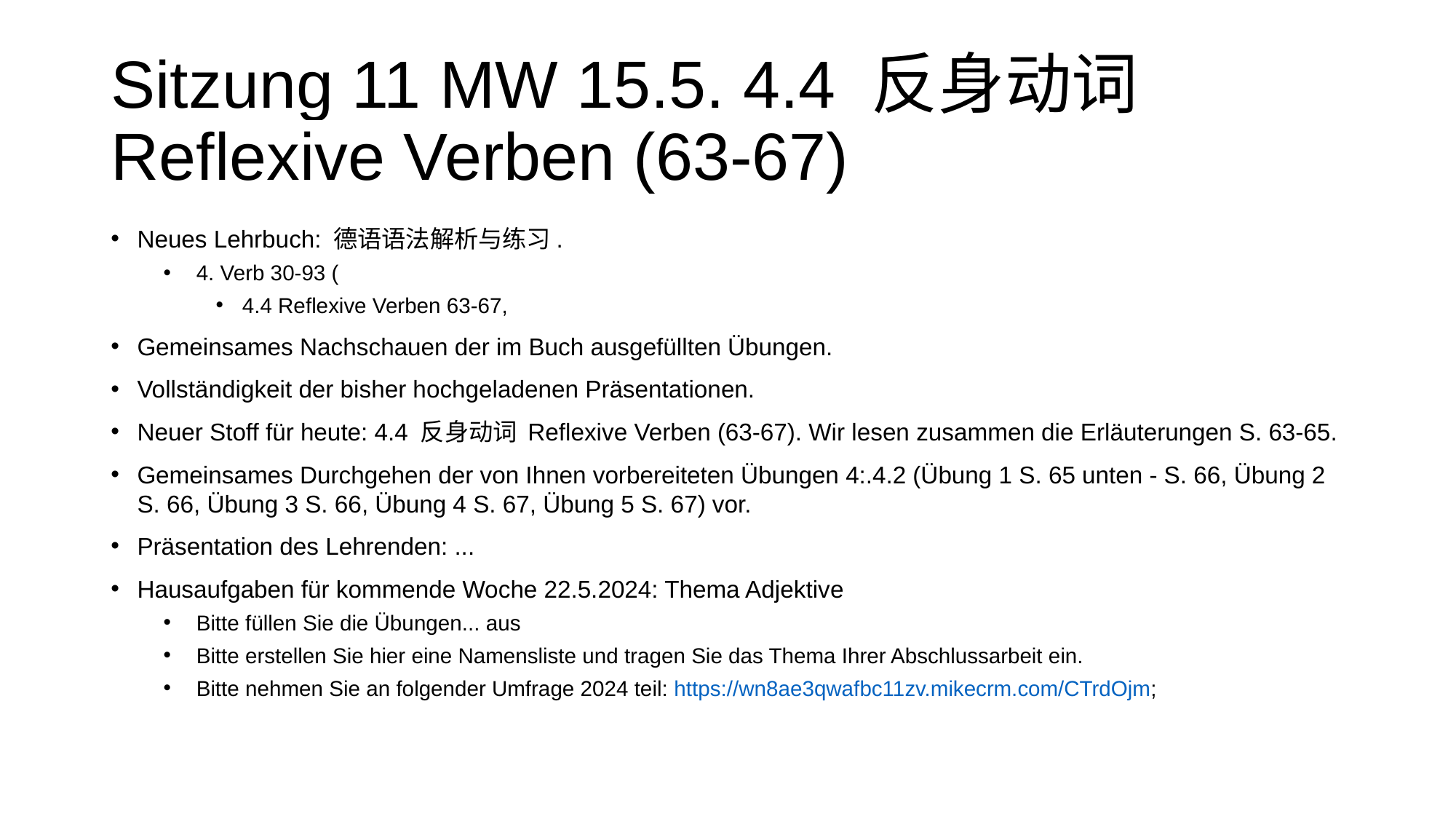

# Sitzung 11 MW 15.5. 4.4 反身动词 Reflexive Verben (63-67)
Neues Lehrbuch: 德语语法解析与练习.
4. Verb 30-93 (
4.4 Reflexive Verben 63-67,
Gemeinsames Nachschauen der im Buch ausgefüllten Übungen.
Vollständigkeit der bisher hochgeladenen Präsentationen.
Neuer Stoff für heute: 4.4 反身动词 Reflexive Verben (63-67). Wir lesen zusammen die Erläuterungen S. 63-65.
Gemeinsames Durchgehen der von Ihnen vorbereiteten Übungen 4:.4.2 (Übung 1 S. 65 unten - S. 66, Übung 2 S. 66, Übung 3 S. 66, Übung 4 S. 67, Übung 5 S. 67) vor.
Präsentation des Lehrenden: ...
Hausaufgaben für kommende Woche 22.5.2024: Thema Adjektive
Bitte füllen Sie die Übungen... aus
Bitte erstellen Sie hier eine Namensliste und tragen Sie das Thema Ihrer Abschlussarbeit ein.
Bitte nehmen Sie an folgender Umfrage 2024 teil: https://wn8ae3qwafbc11zv.mikecrm.com/CTrdOjm;